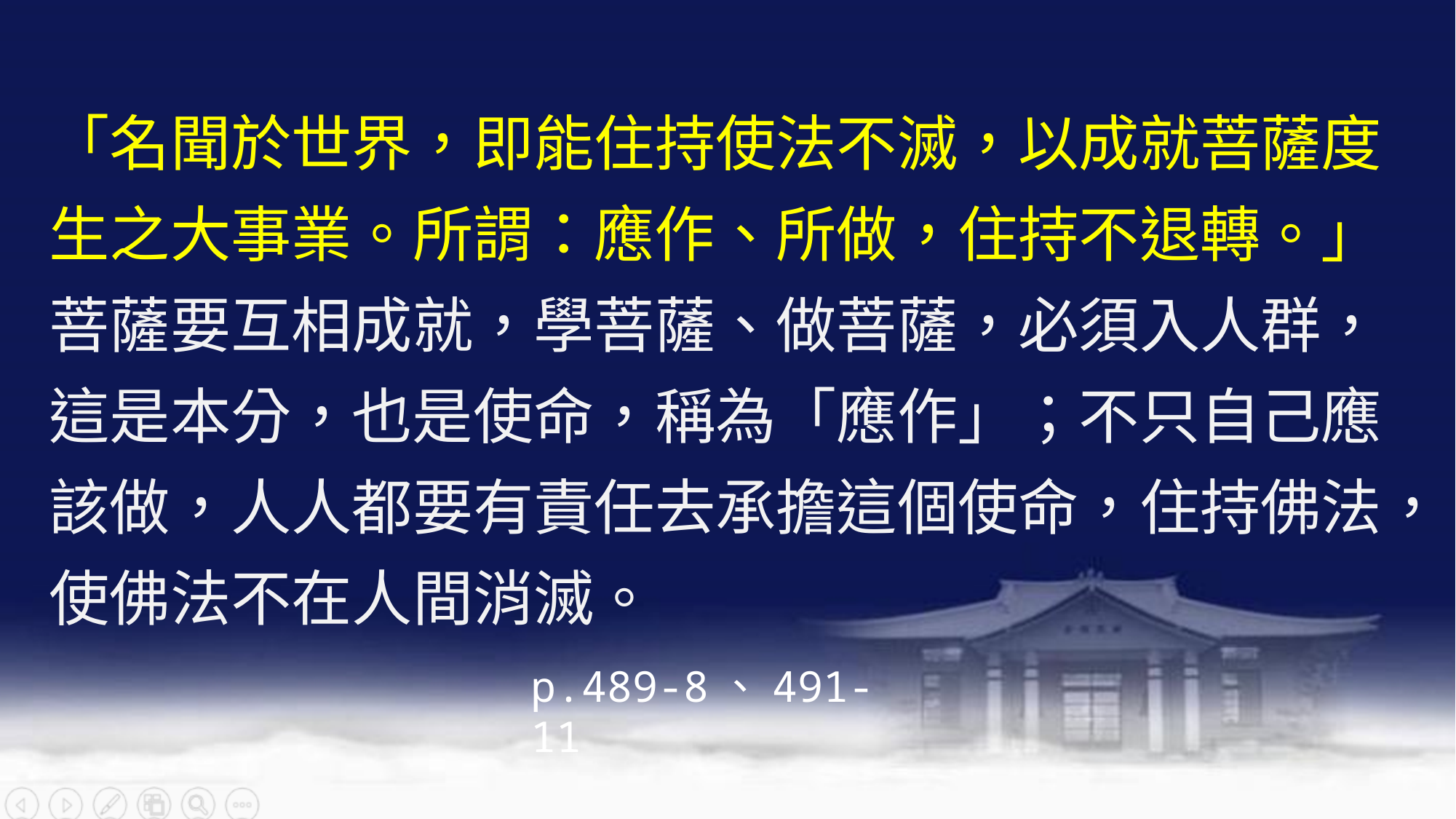

# 「名聞於世界，即能住持使法不滅，以成就菩薩度生之大事業。所謂：應作、所做，住持不退轉。」 菩薩要互相成就，學菩薩、做菩薩，必須入人群，這是本分，也是使命，稱為「應作」；不只自己應該做，人人都要有責任去承擔這個使命，住持佛法，使佛法不在人間消滅。
p.489-8、491-11